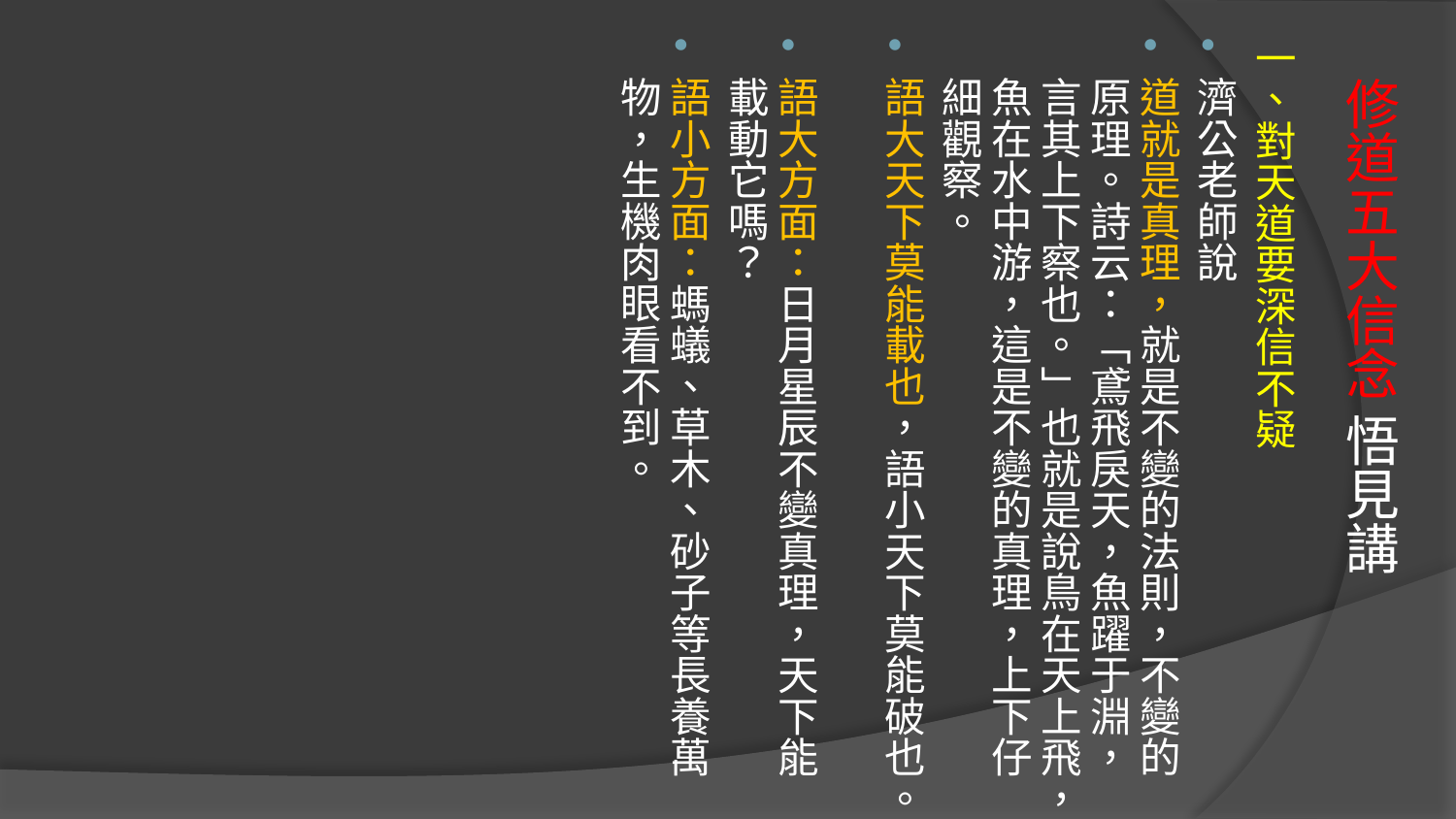

一、對天道要深信不疑
濟公老師說
道就是真理，就是不變的法則，不變的原理。詩云：「鳶飛戾天，魚躍于淵，言其上下察也。」也就是說鳥在天上飛，魚在水中游，這是不變的真理，上下仔細觀察。
語大天下莫能載也，語小天下莫能破也。
語大方面：日月星辰不變真理，天下能載動它嗎？
語小方面：螞蟻、草木、砂子等長養萬物，生機肉眼看不到。

# 修道五大信念 悟見講